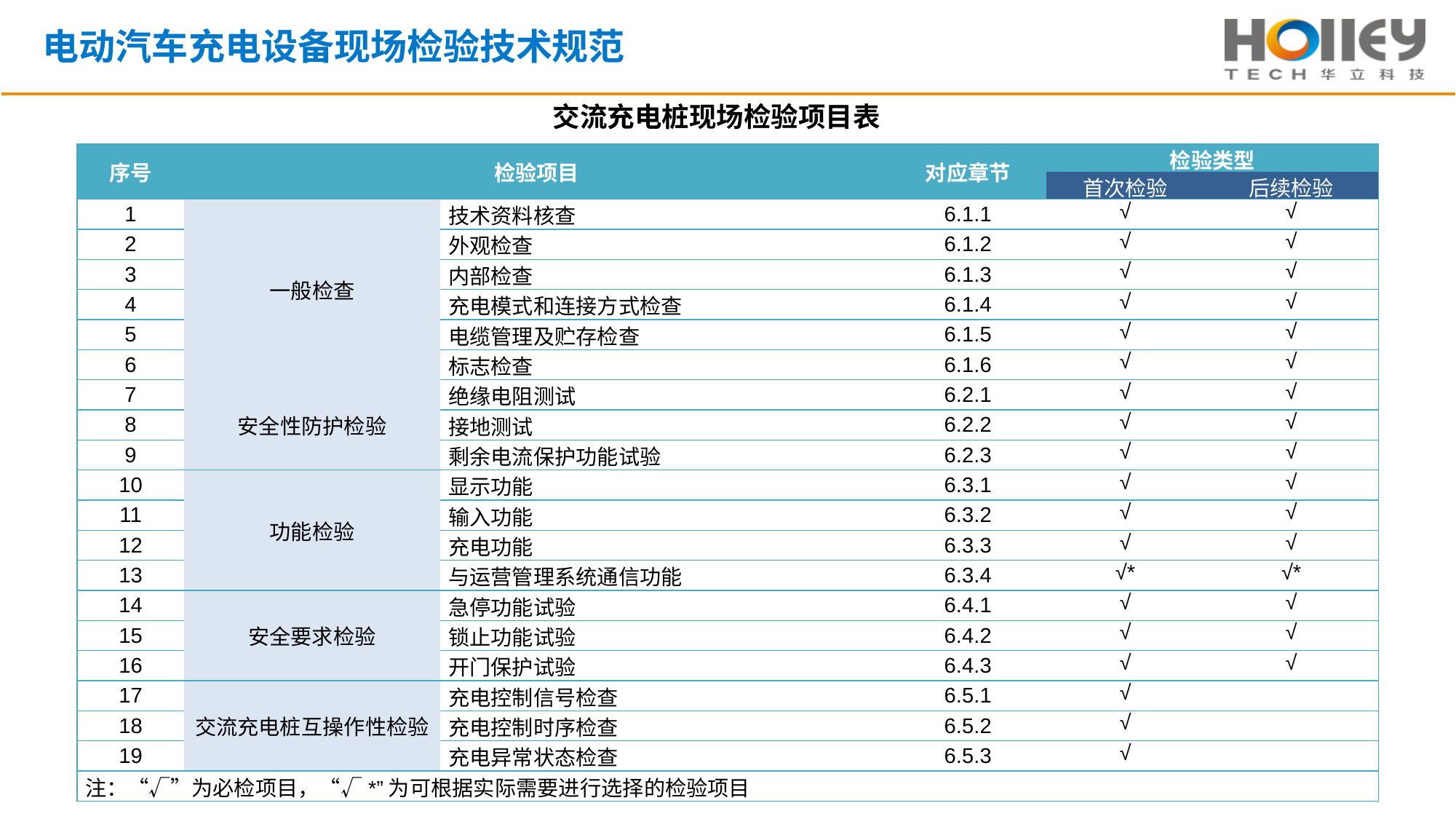

电动汽车充电设备现场检验技术规范
交流充电桩现场检验项目表
| 序号 | 检验项目 |  | 对应章节 | 检验类型 |  |
| --- | --- | --- | --- | --- | --- |
|  |  |  |  | 首次检验 | 后续检验 |
| 1 | 一般检查 | 技术资料核查 | 6.1.1 | √ | √ |
| 2 |  | 外观检查 | 6.1.2 | √ | √ |
| 3 |  | 内部检查 | 6.1.3 | √ | √ |
| 4 |  | 充电模式和连接方式检查 | 6.1.4 | √ | √ |
| 5 |  | 电缆管理及贮存检查 | 6.1.5 | √ | √ |
| 6 |  | 标志检查 | 6.1.6 | √ | √ |
| 7 | 安全性防护检验 | 绝缘电阻测试 | 6.2.1 | √ | √ |
| 8 |  | 接地测试 | 6.2.2 | √ | √ |
| 9 |  | 剩余电流保护功能试验 | 6.2.3 | √ | √ |
| 10 | 功能检验 | 显示功能 | 6.3.1 | √ | √ |
| 11 |  | 输入功能 | 6.3.2 | √ | √ |
| 12 |  | 充电功能 | 6.3.3 | √ | √ |
| 13 |  | 与运营管理系统通信功能 | 6.3.4 | √\* | √\* |
| 14 | 安全要求检验 | 急停功能试验 | 6.4.1 | √ | √ |
| 15 |  | 锁止功能试验 | 6.4.2 | √ | √ |
| 16 |  | 开门保护试验 | 6.4.3 | √ | √ |
| 17 | 交流充电桩互操作性检验 | 充电控制信号检查 | 6.5.1 | √ |  |
| 18 |  | 充电控制时序检查 | 6.5.2 | √ |  |
| 19 |  | 充电异常状态检查 | 6.5.3 | √ |  |
| 注：“√”为必检项目，“√\*”为可根据实际需要进行选择的检验项目 |  |  |  |  |  |